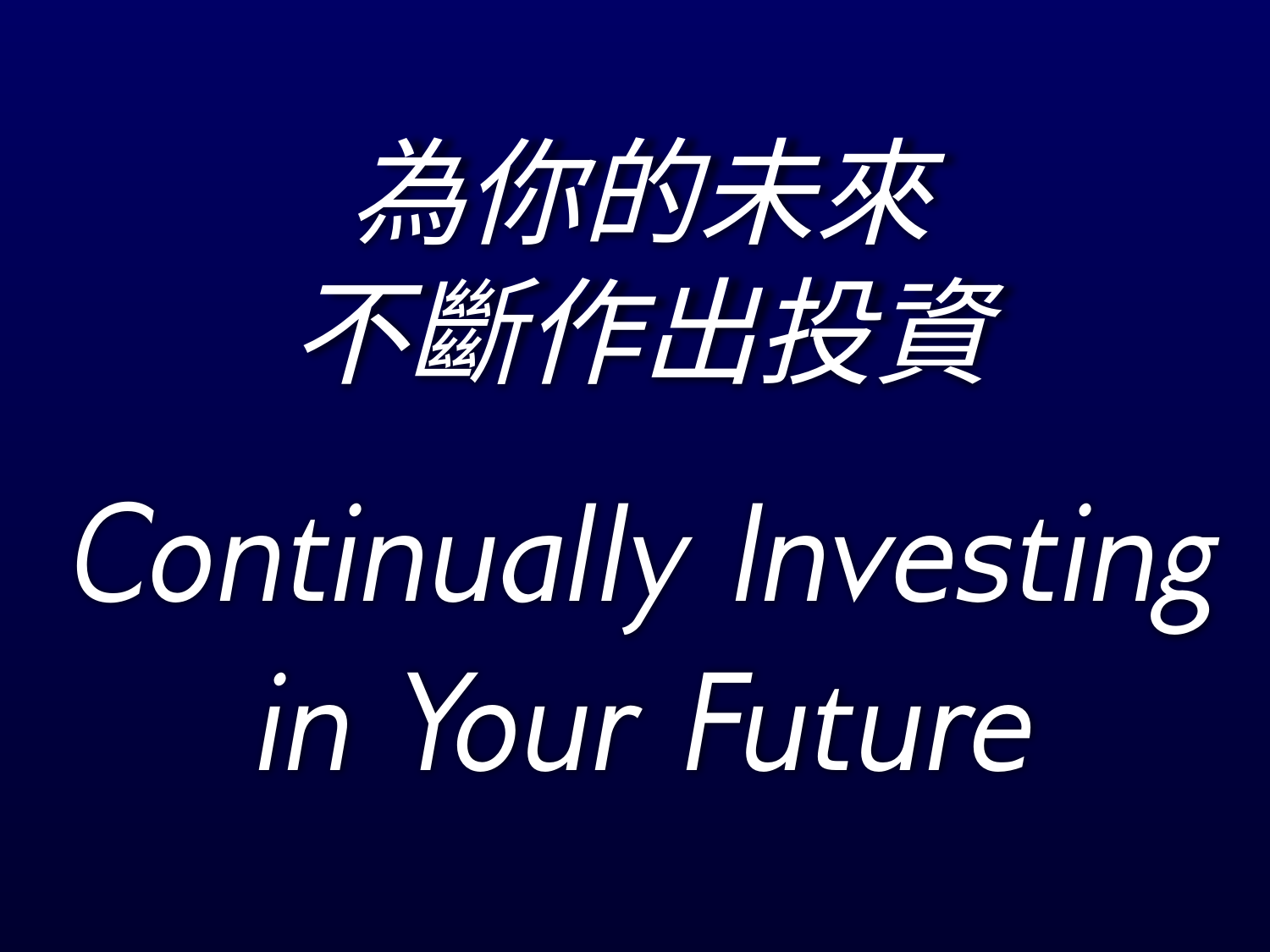

為你的未來
不斷作出投資
# Continually Investing in Your Future